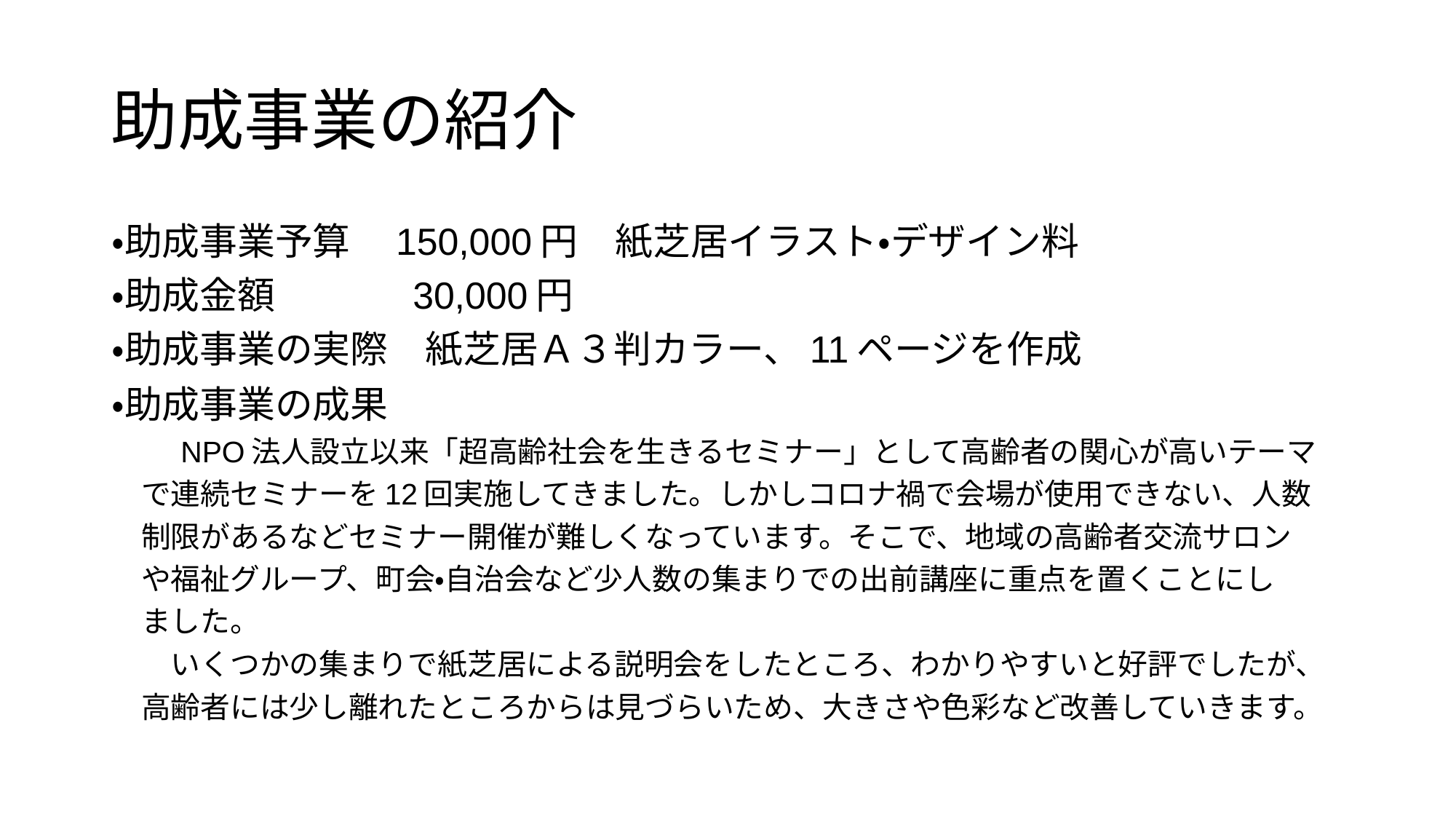

# 助成事業の紹介
・助成事業予算　150,000円　紙芝居イラスト・デザイン料
・助成金額　　　  30,000円
・助成事業の実際　紙芝居Ａ３判カラー、11ページを作成
・助成事業の成果
　　　NPO法人設立以来「超高齢社会を生きるセミナー」として高齢者の関心が高いテーマ
　で連続セミナーを12回実施してきました。しかしコロナ禍で会場が使用できない、人数
　制限があるなどセミナー開催が難しくなっています。そこで、地域の高齢者交流サロン
　や福祉グループ、町会・自治会など少人数の集まりでの出前講座に重点を置くことにし
　ました。
　　いくつかの集まりで紙芝居による説明会をしたところ、わかりやすいと好評でしたが、
　高齢者には少し離れたところからは見づらいため、大きさや色彩など改善していきます。